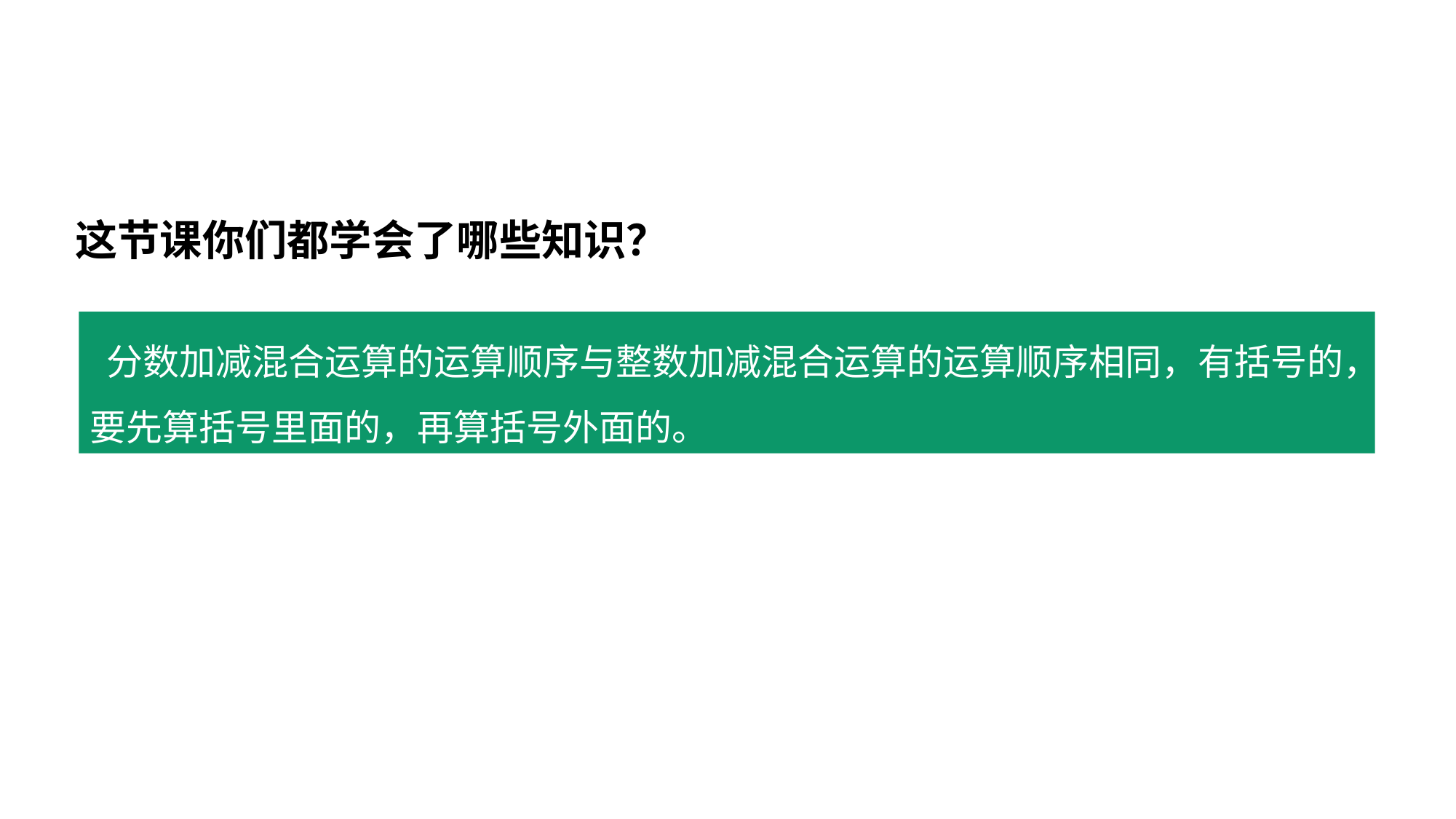

这节课你们都学会了哪些知识？
 分数加减混合运算的运算顺序与整数加减混合运算的运算顺序相同，有括号的，要先算括号里面的，再算括号外面的。